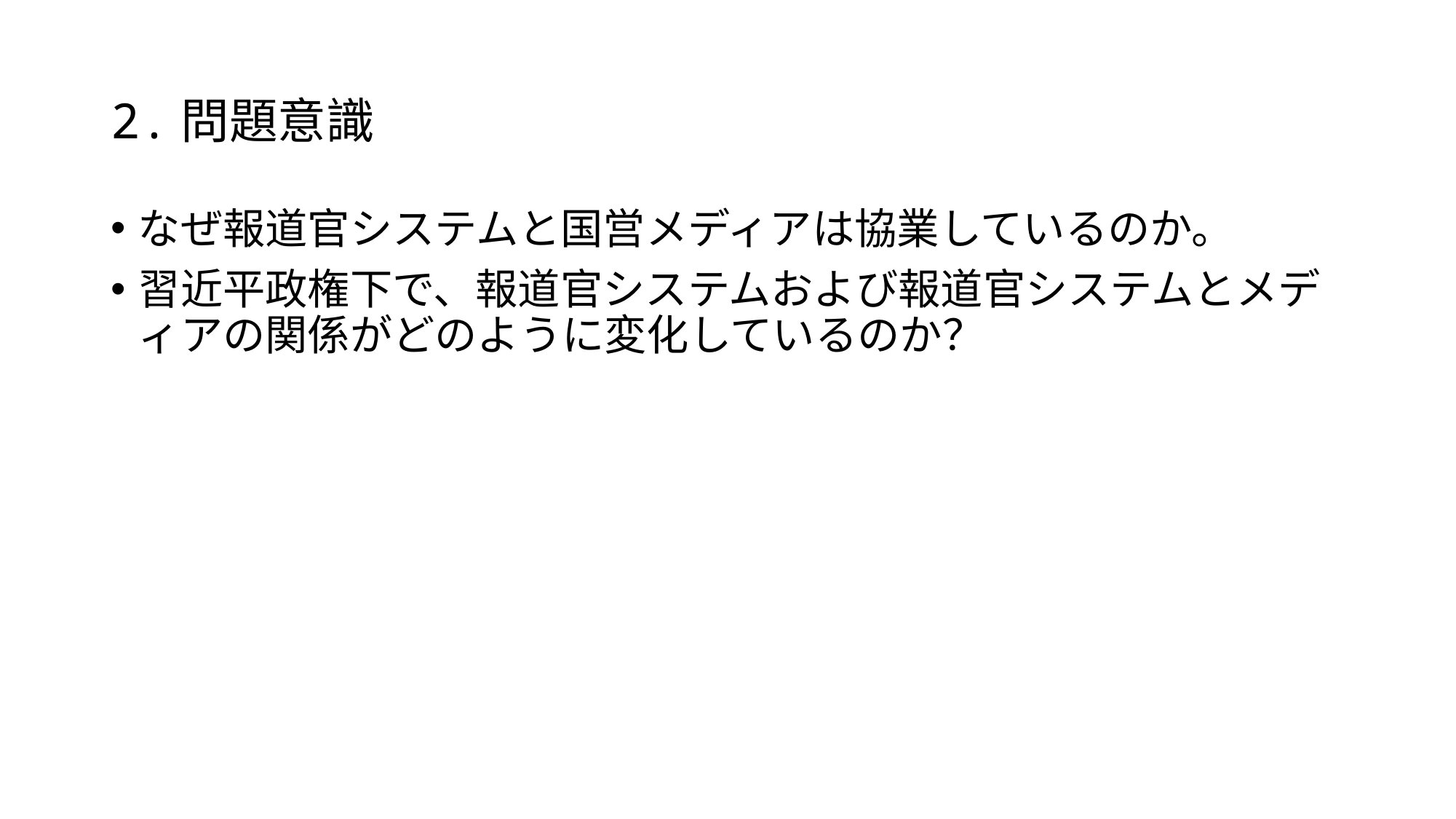

# 2.問題意識
なぜ報道官システムと国営メディアは協業しているのか。
習近平政権下で、報道官システムおよび報道官システムとメディアの関係がどのように変化しているのか？